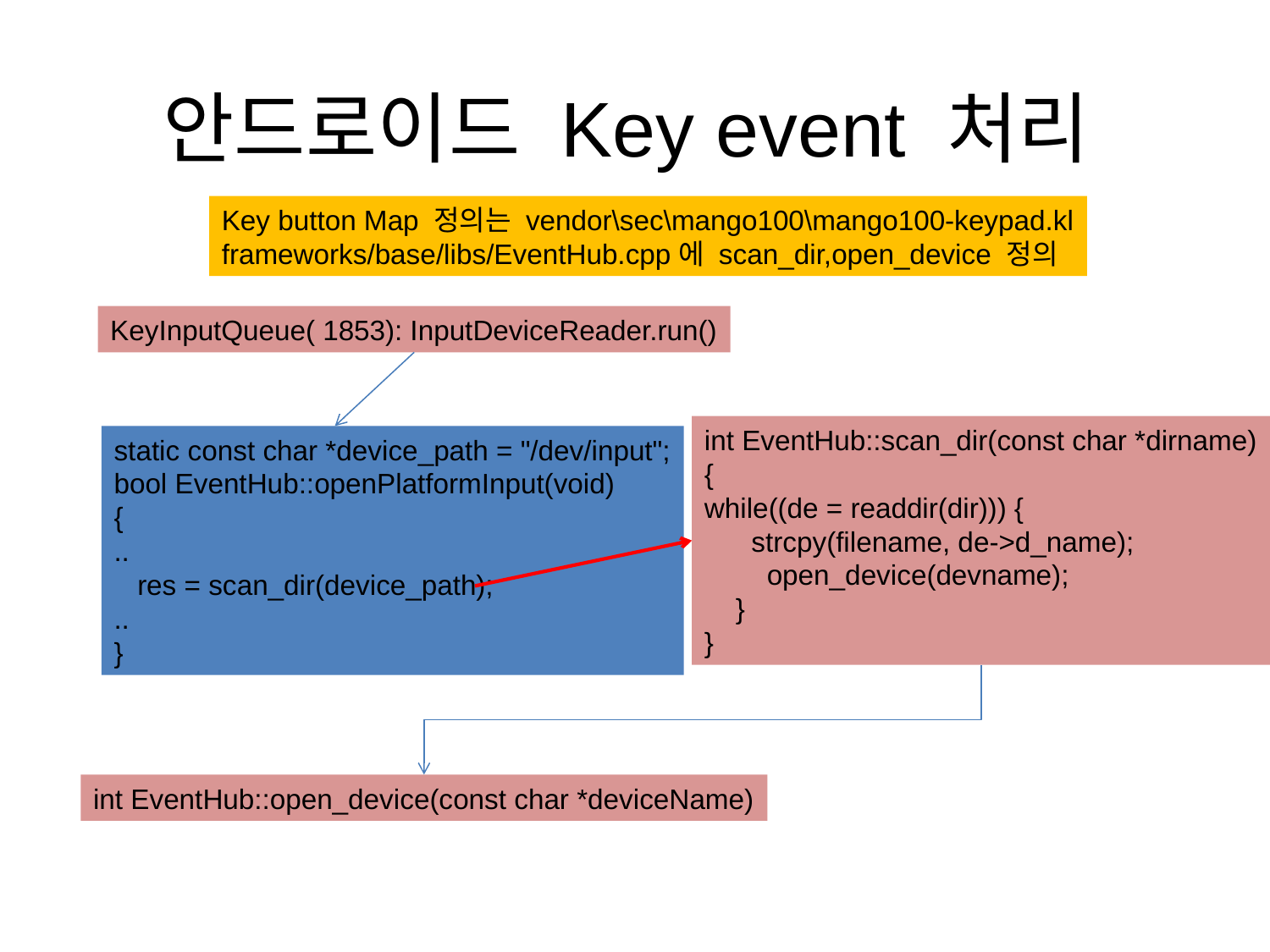

# 안드로이드 Key event 처리
Key button Map 정의는 vendor\sec\mango100\mango100-keypad.kl
frameworks/base/libs/EventHub.cpp에 scan_dir,open_device 정의
KeyInputQueue( 1853): InputDeviceReader.run()
int EventHub::scan_dir(const char *dirname)
{
while((de = readdir(dir))) {
      strcpy(filename, de->d_name);
        open_device(devname);
    }
}
static const char *device_path = "/dev/input";
bool EventHub::openPlatformInput(void)
{
..
   res = scan_dir(device_path);
..
}
int EventHub::open_device(const char *deviceName)